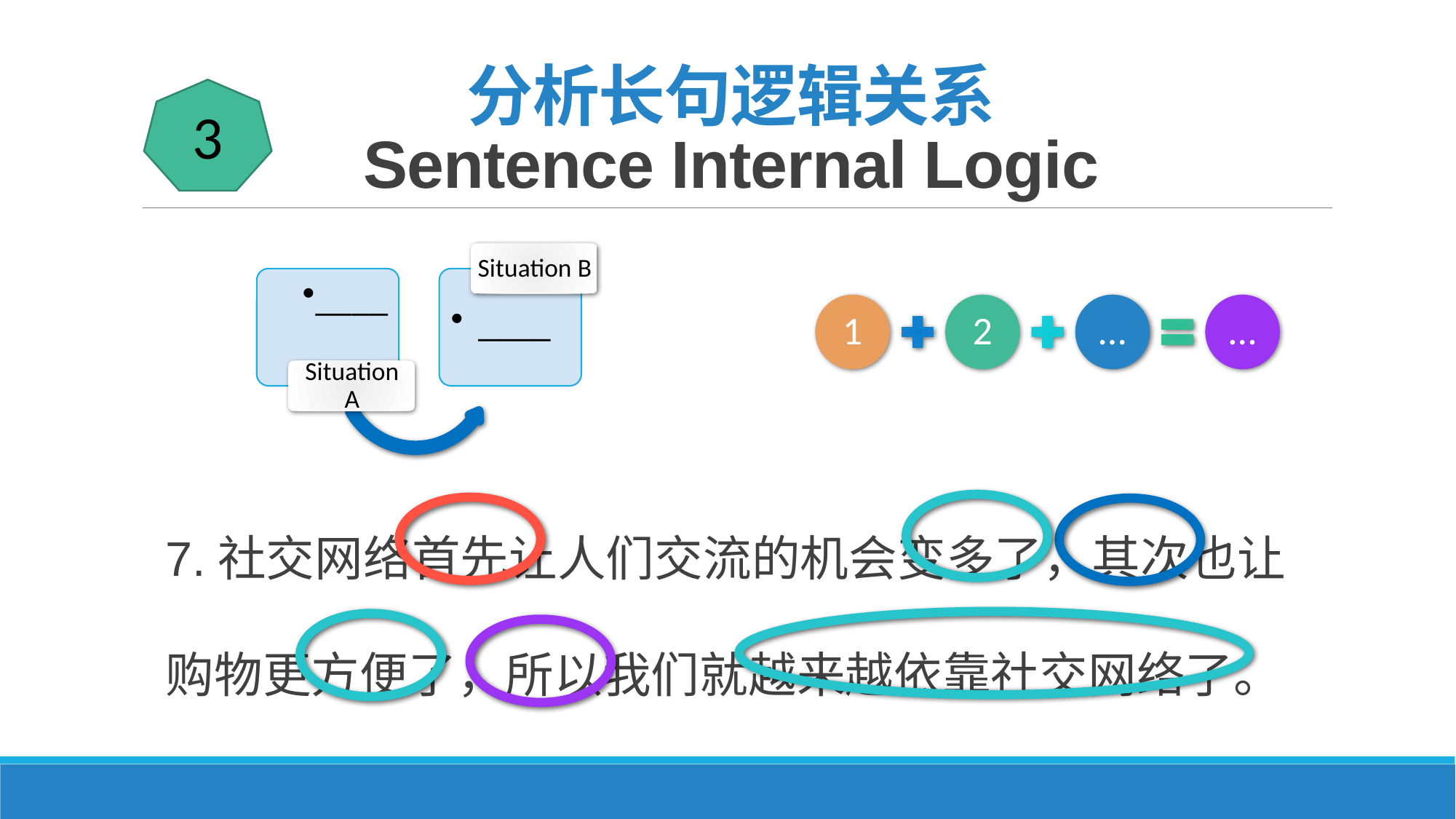

# 分析长句逻辑关系 Sentence Internal Logic
3
____
Situation A
____
Situation B
1

2

…

…
7.社交网络首先让人们交流的机会变多了，其次也让购物更方便了，所以我们就越来越依靠社交网络了。